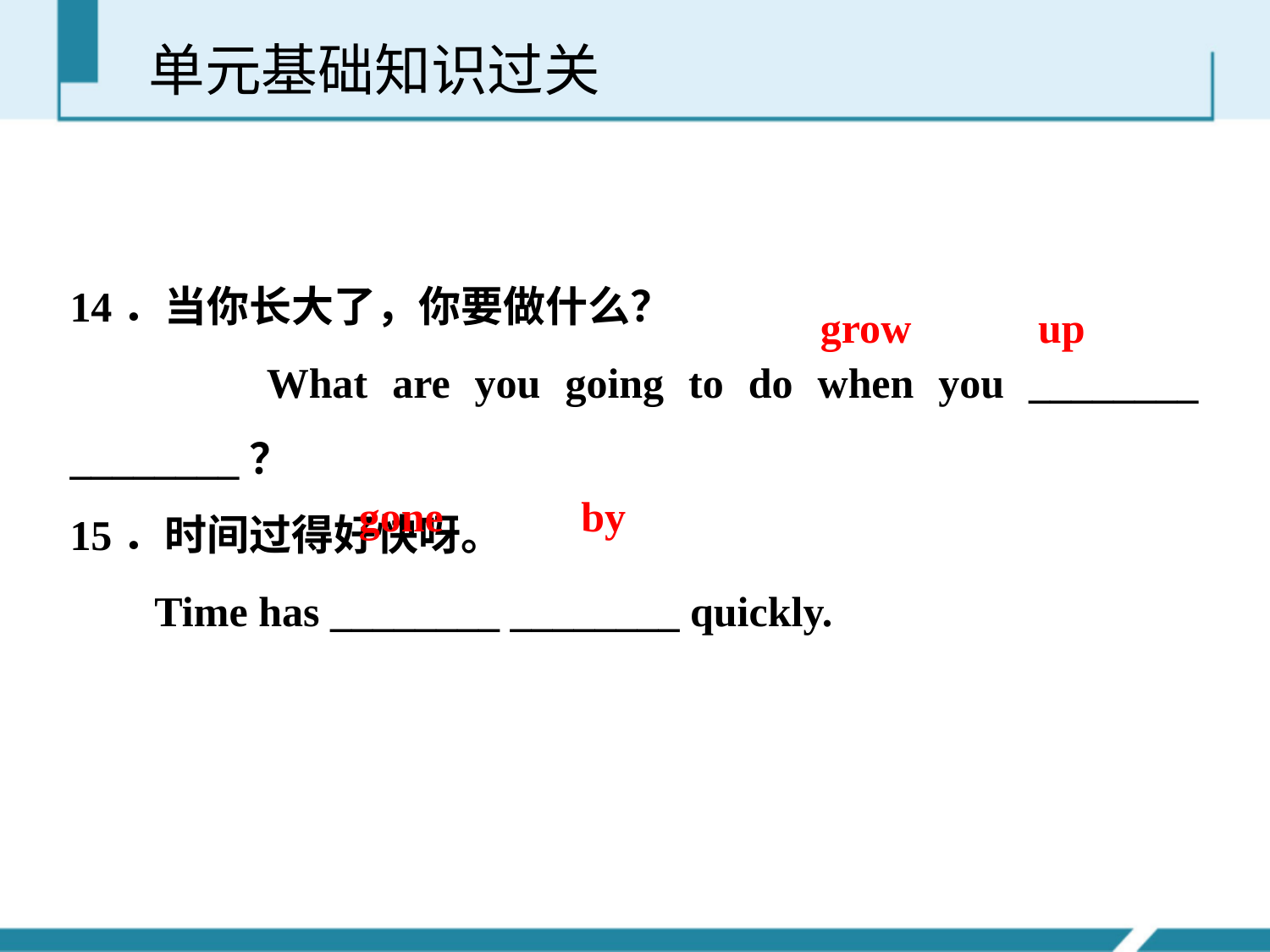

单元基础知识过关
14．当你长大了，你要做什么？
        What are you going to do when you ________ ________？
15．时间过得好快呀。
        Time has ________ ________ quickly.
grow            up
gone             by